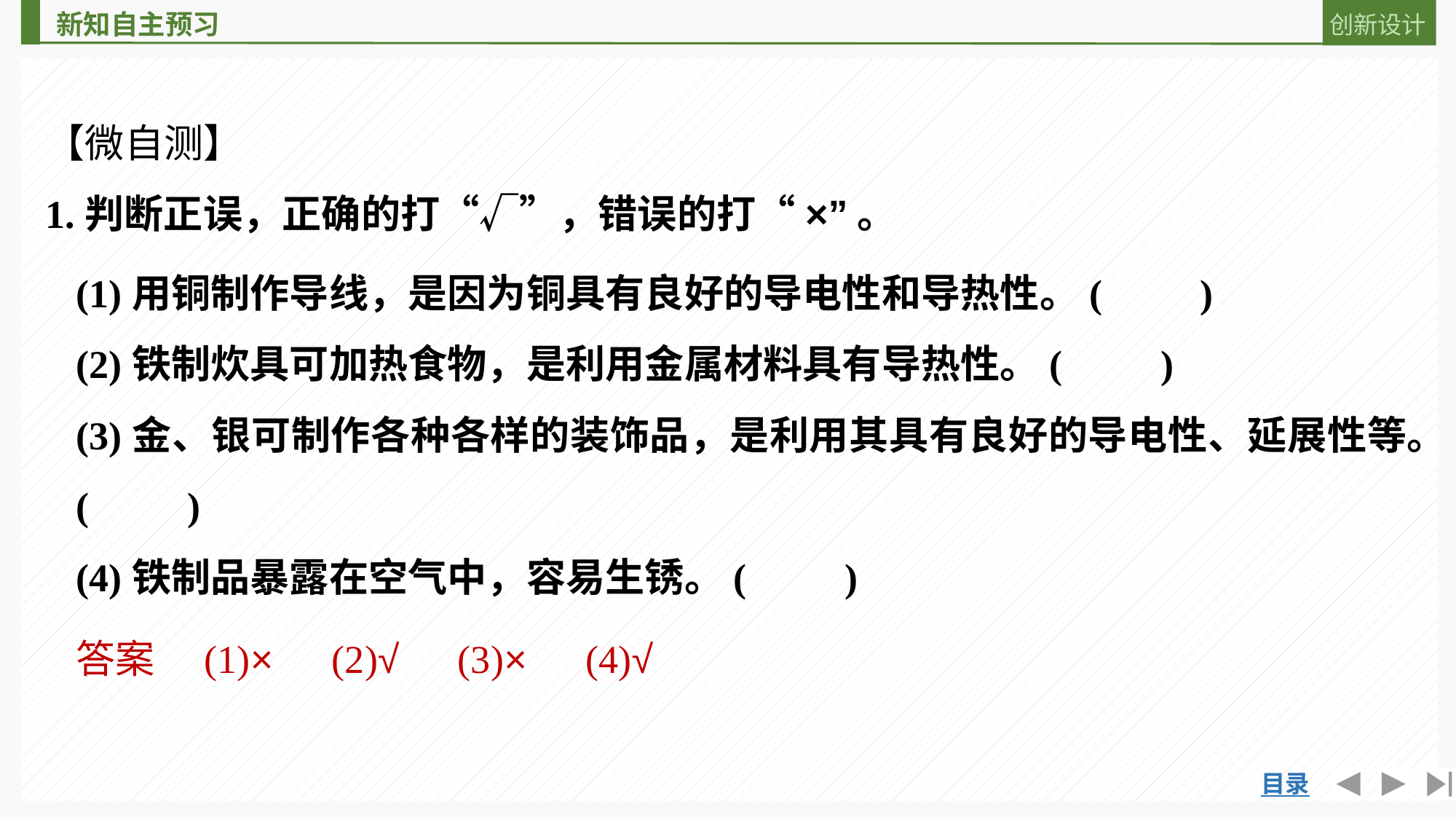

【微自测】
1.判断正误，正确的打“√”，错误的打“×”。
(1)用铜制作导线，是因为铜具有良好的导电性和导热性。(　　)
(2)铁制炊具可加热食物，是利用金属材料具有导热性。(　　)
(3)金、银可制作各种各样的装饰品，是利用其具有良好的导电性、延展性等。(　　)
(4)铁制品暴露在空气中，容易生锈。(　　)
答案　(1)×　(2)√　(3)×　(4)√